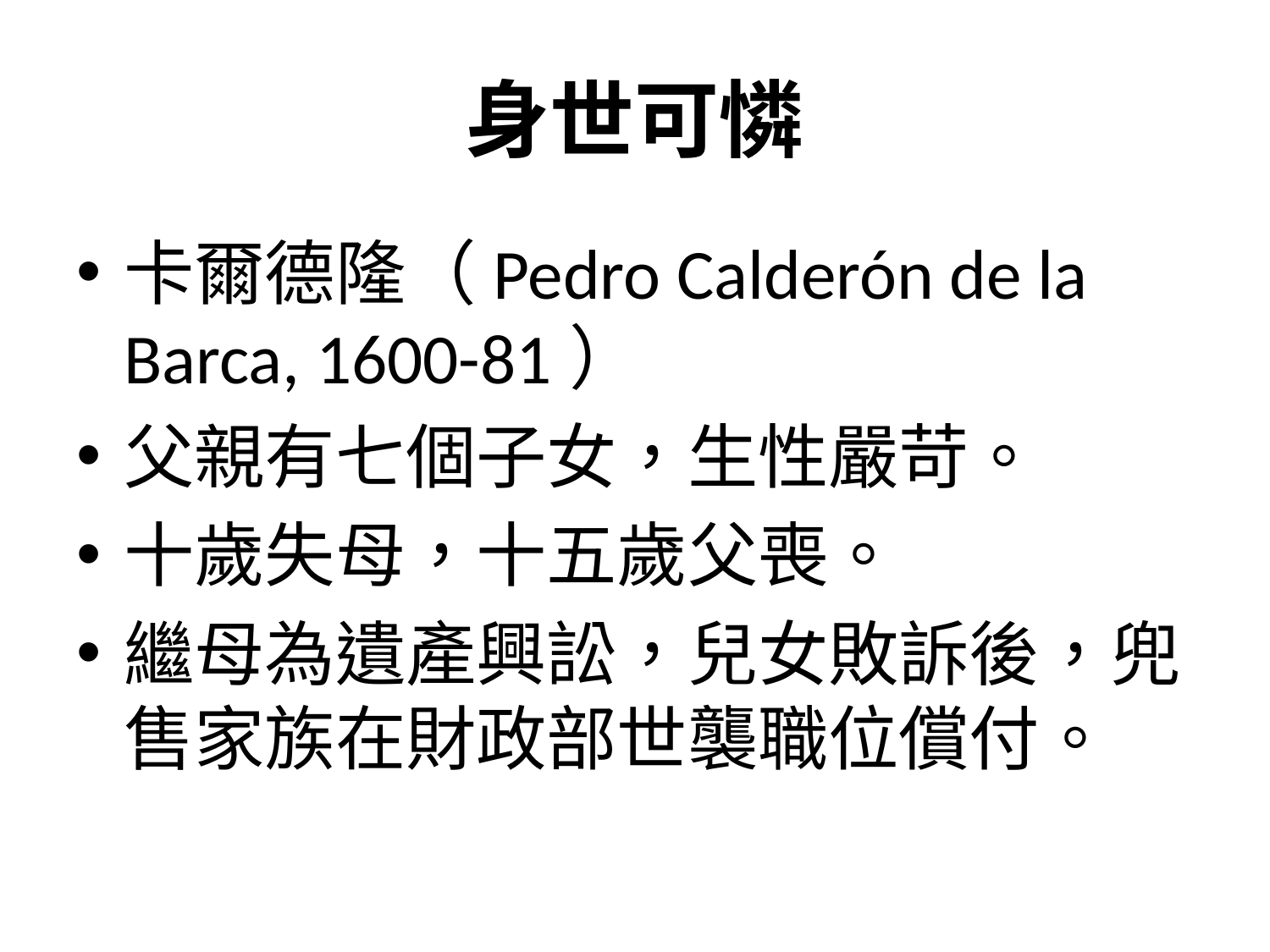

# 身世可憐
卡爾德隆（Pedro Calderón de la Barca, 1600-81）
父親有七個子女，生性嚴苛。
十歲失母，十五歲父喪。
繼母為遺產興訟，兒女敗訴後，兜售家族在財政部世襲職位償付。